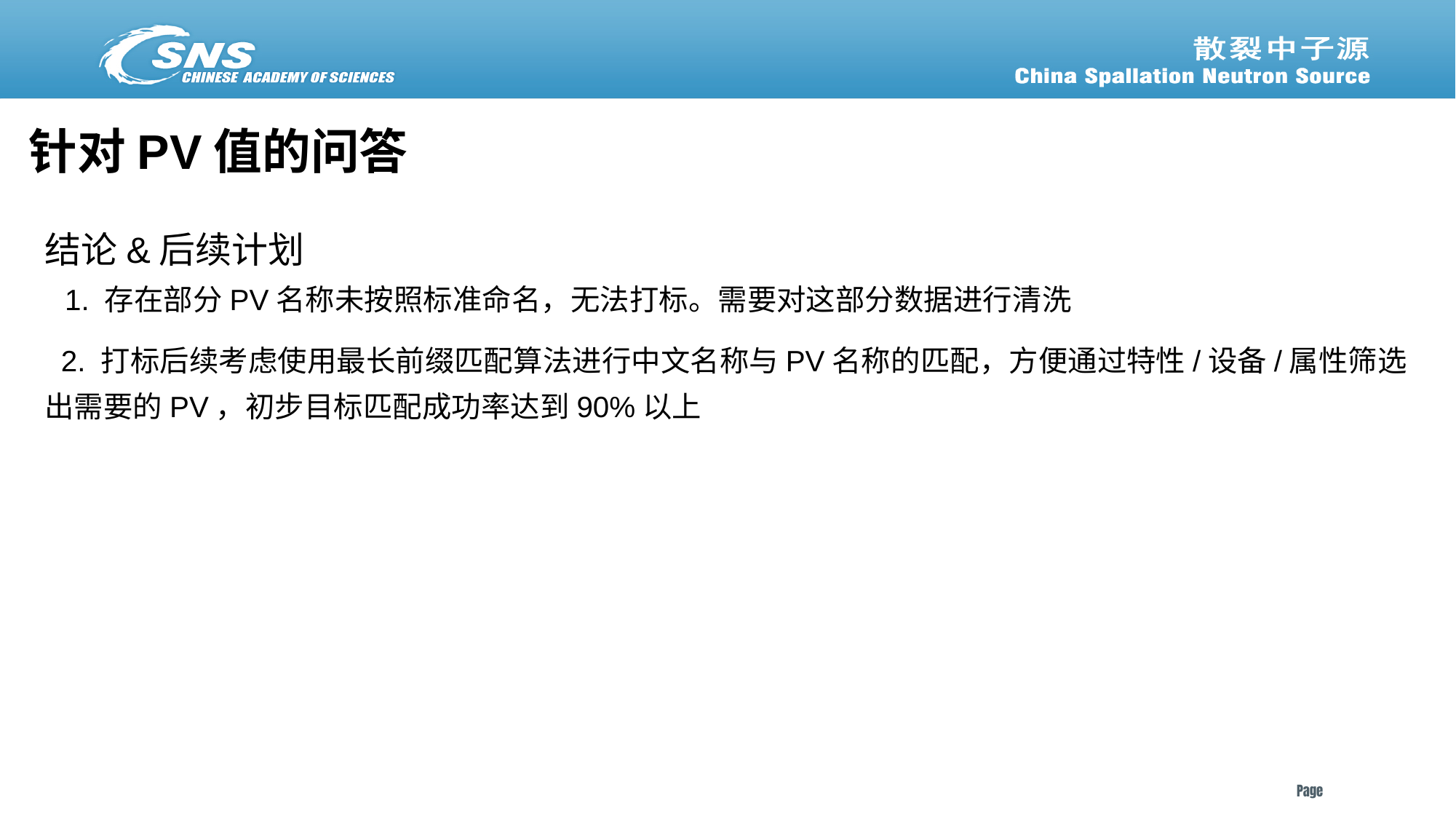

针对PV值的问答
结论&后续计划
  1. 存在部分PV名称未按照标准命名，无法打标。需要对这部分数据进行清洗
  2. 打标后续考虑使用最长前缀匹配算法进行中文名称与PV名称的匹配，方便通过特性/设备/属性筛选出需要的PV，初步目标匹配成功率达到90%以上